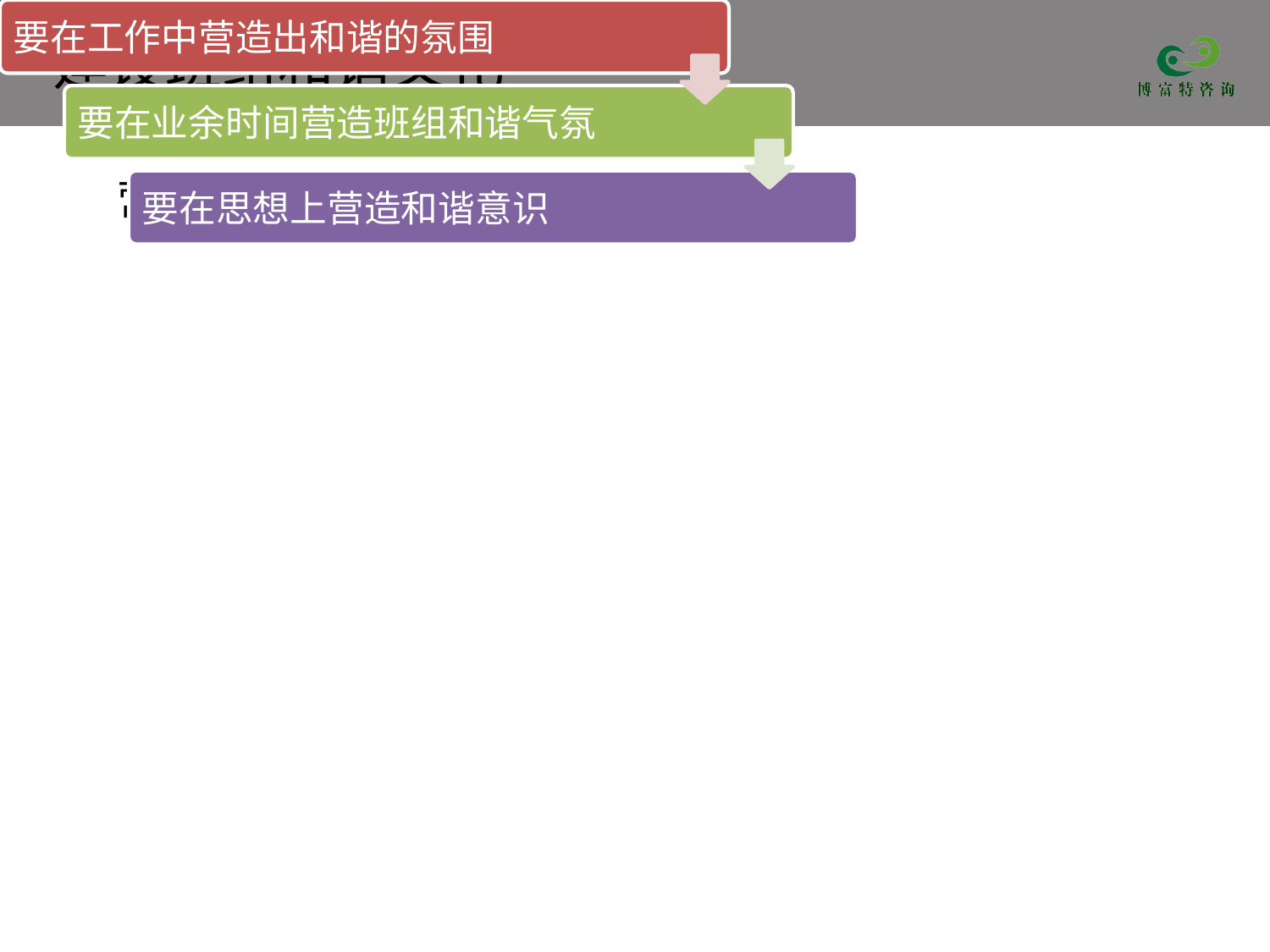

营造班组和谐气氛
要在工作中营造出和谐的氛围
要在业余时间营造班组和谐气氛
要在思想上营造和谐意识